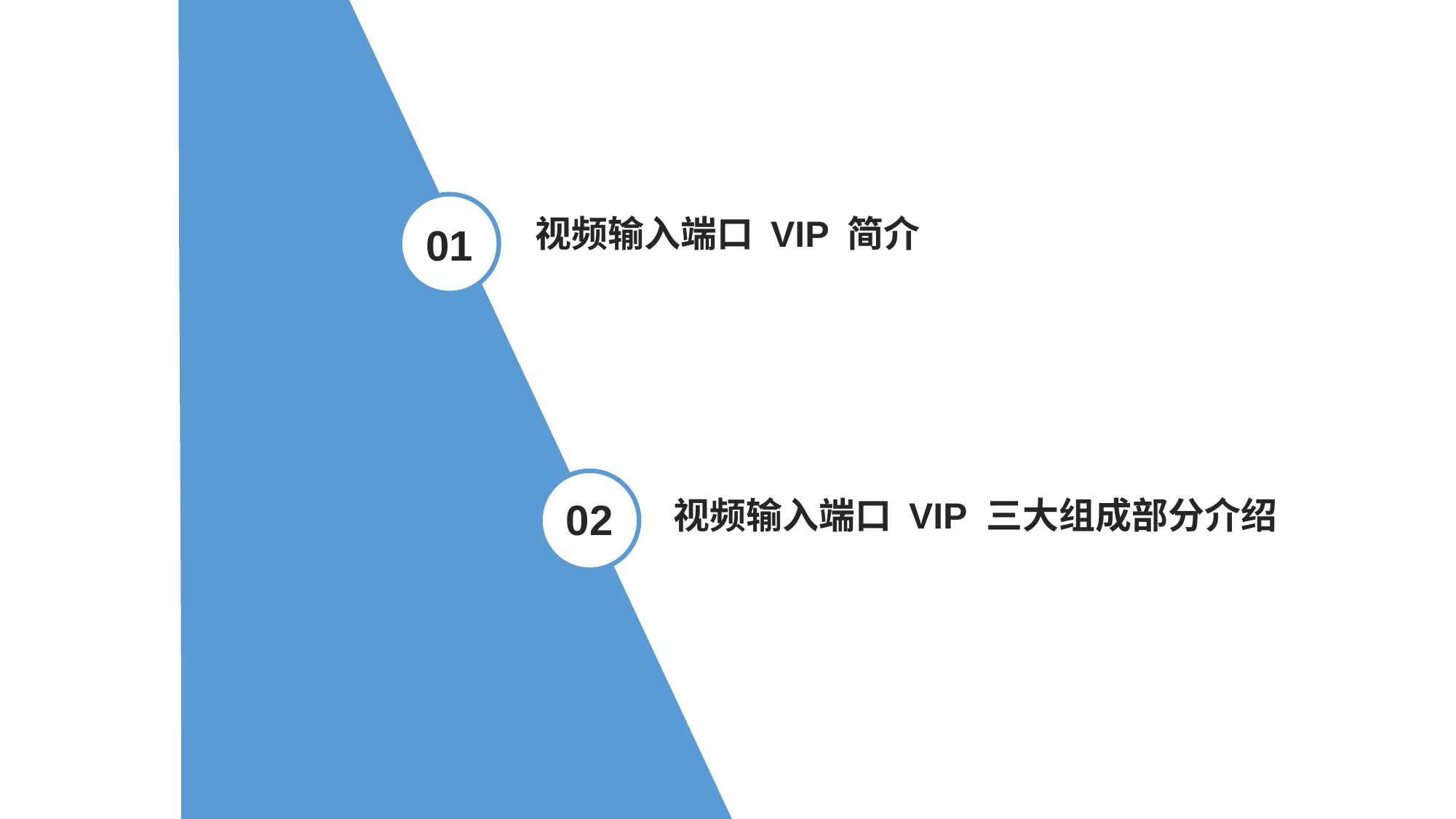

01
视频输入端口 VIP 简介

02
视频输入端口 VIP 三大组成部分介绍